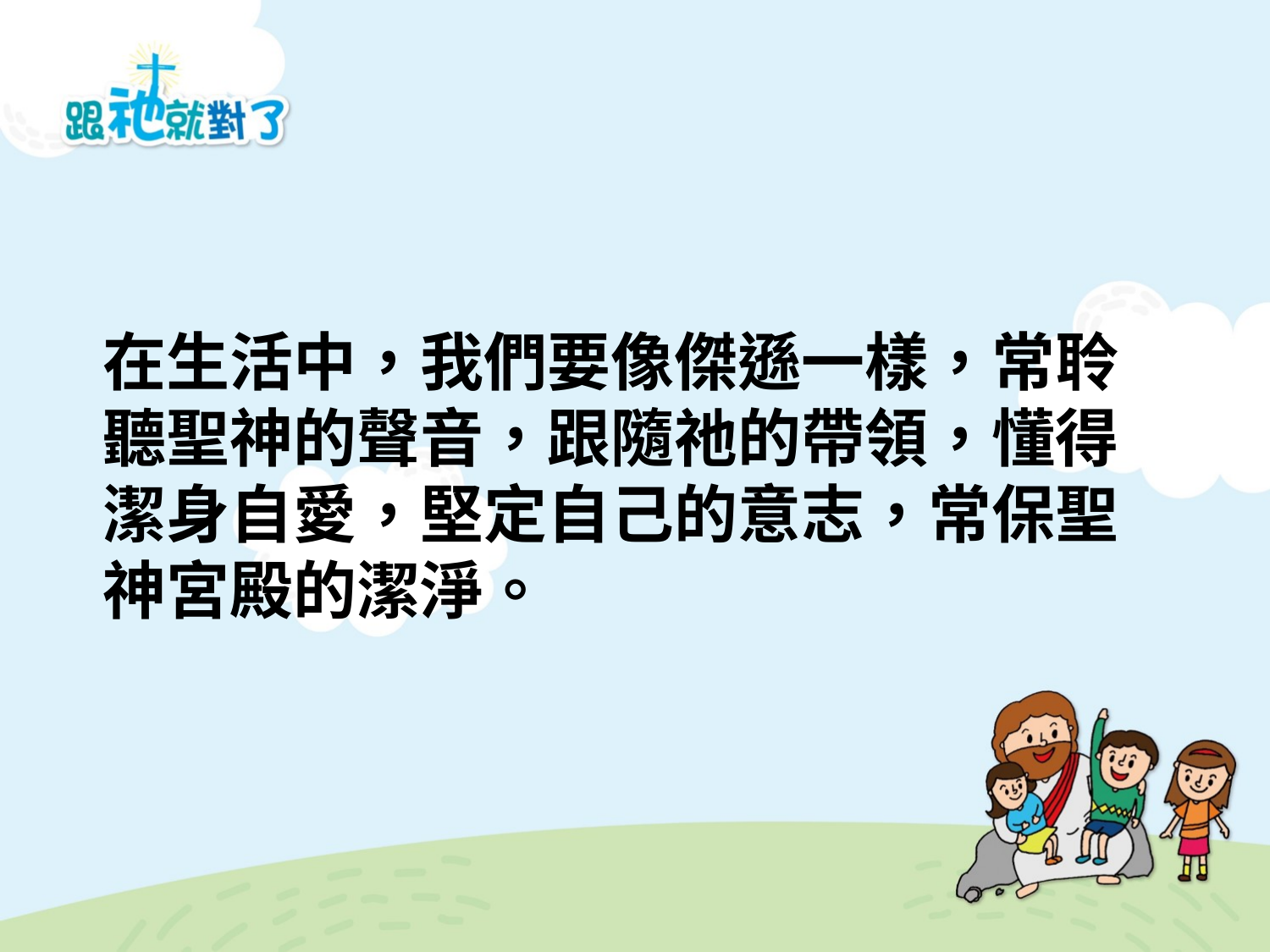

在生活中，我們要像傑遜一樣，常聆聽聖神的聲音，跟隨祂的帶領，懂得潔身自愛，堅定自己的意志，常保聖神宮殿的潔淨。